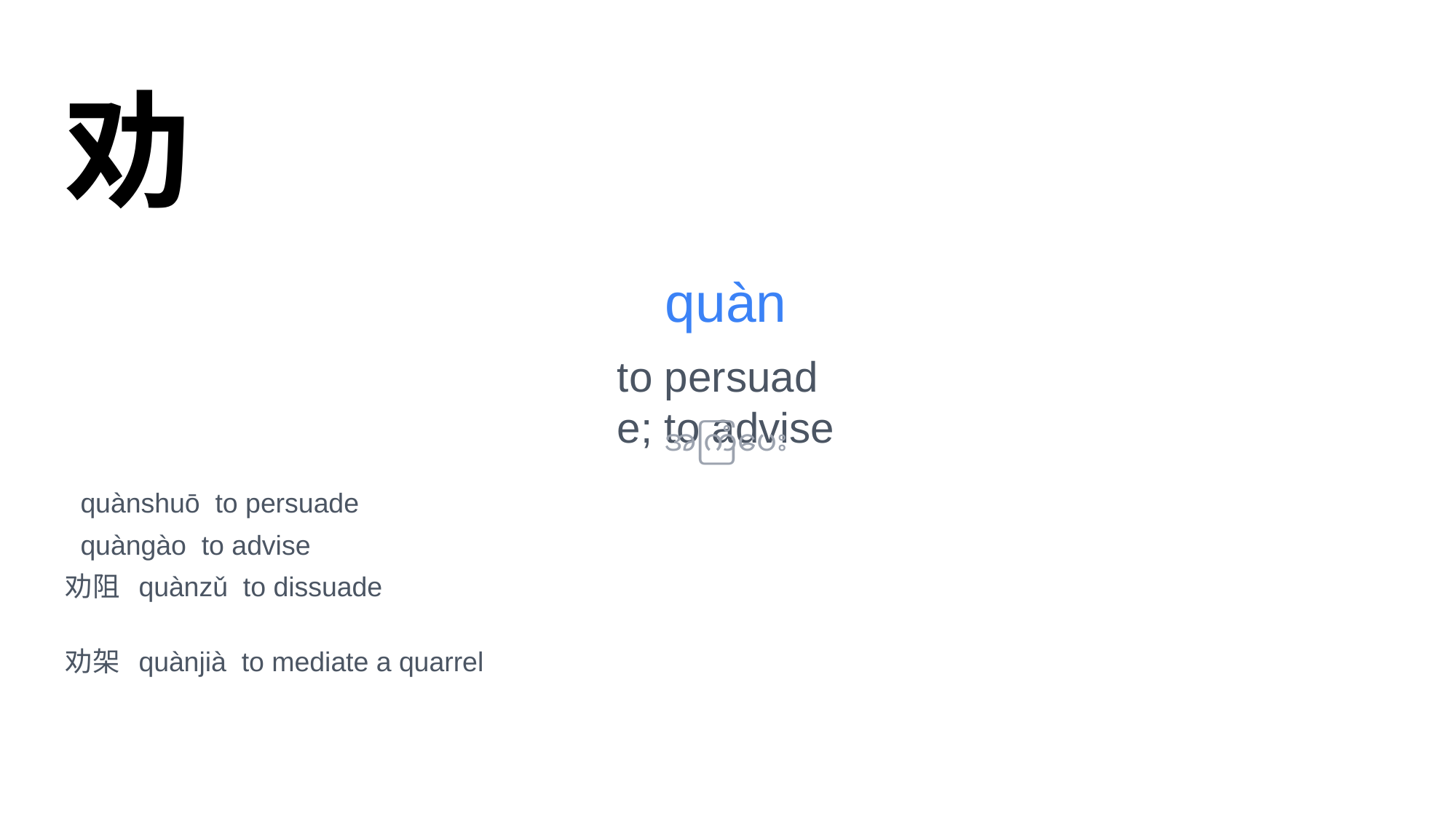

劝
quàn
to persuad
e; to advise
အကြံပေး
  quànshuō  to persuade
  quàngào  to advise
劝阻  quànzǔ  to dissuade
劝架  quànjià  to mediate a quarrel